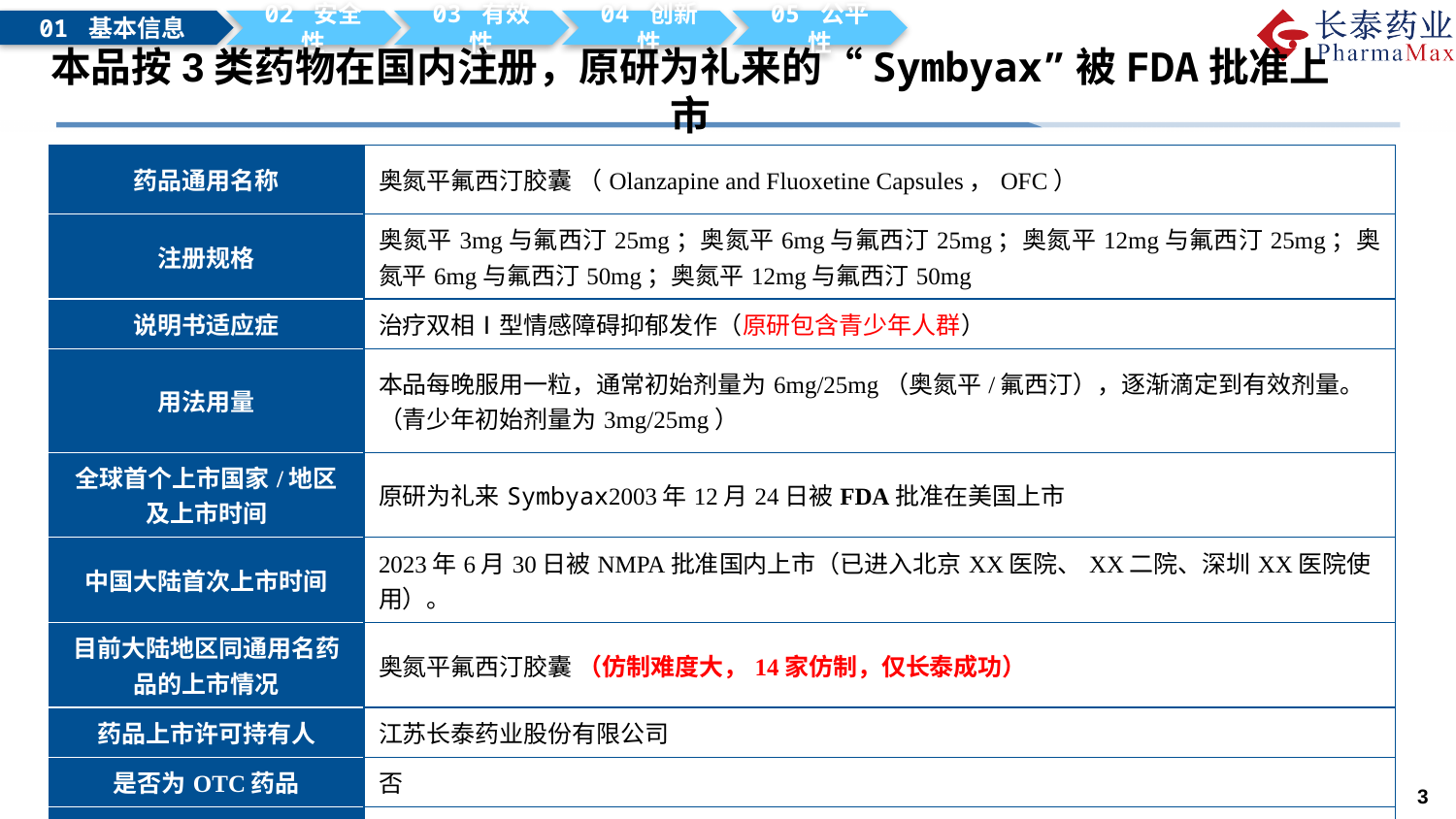

01 基本信息
02 安全性
03 有效性
04 创新性
05 公平性
# 本品按3类药物在国内注册，原研为礼来的“Symbyax”被FDA批准上市
| 药品通用名称 | 奥氮平氟西汀胶囊 （Olanzapine and Fluoxetine Capsules，OFC） |
| --- | --- |
| 注册规格 | 奥氮平3mg与氟西汀25mg；奥氮平6mg与氟西汀25mg；奥氮平12mg与氟西汀25mg；奥氮平6mg与氟西汀50mg；奥氮平12mg与氟西汀50mg |
| 说明书适应症 | 治疗双相Ⅰ型情感障碍抑郁发作（原研包含青少年人群） |
| 用法用量 | 本品每晚服用一粒，通常初始剂量为6mg/25mg（奥氮平/氟西汀），逐渐滴定到有效剂量。（青少年初始剂量为3mg/25mg） |
| 全球首个上市国家/地区及上市时间 | 原研为礼来Symbyax2003年12月24日被FDA批准在美国上市 |
| 中国大陆首次上市时间 | 2023年6月30日被NMPA批准国内上市（已进入北京XX医院、XX二院、深圳XX医院使用）。 |
| 目前大陆地区同通用名药品的上市情况 | 奥氮平氟西汀胶囊 （仿制难度大，14家仿制，仅长泰成功） |
| 药品上市许可持有人 | 江苏长泰药业股份有限公司 |
| 是否为OTC药品 | 否 |
| 参照药品建议 | 奥氮平片（10mg）+ 盐酸氟西汀胶囊（20mg） |